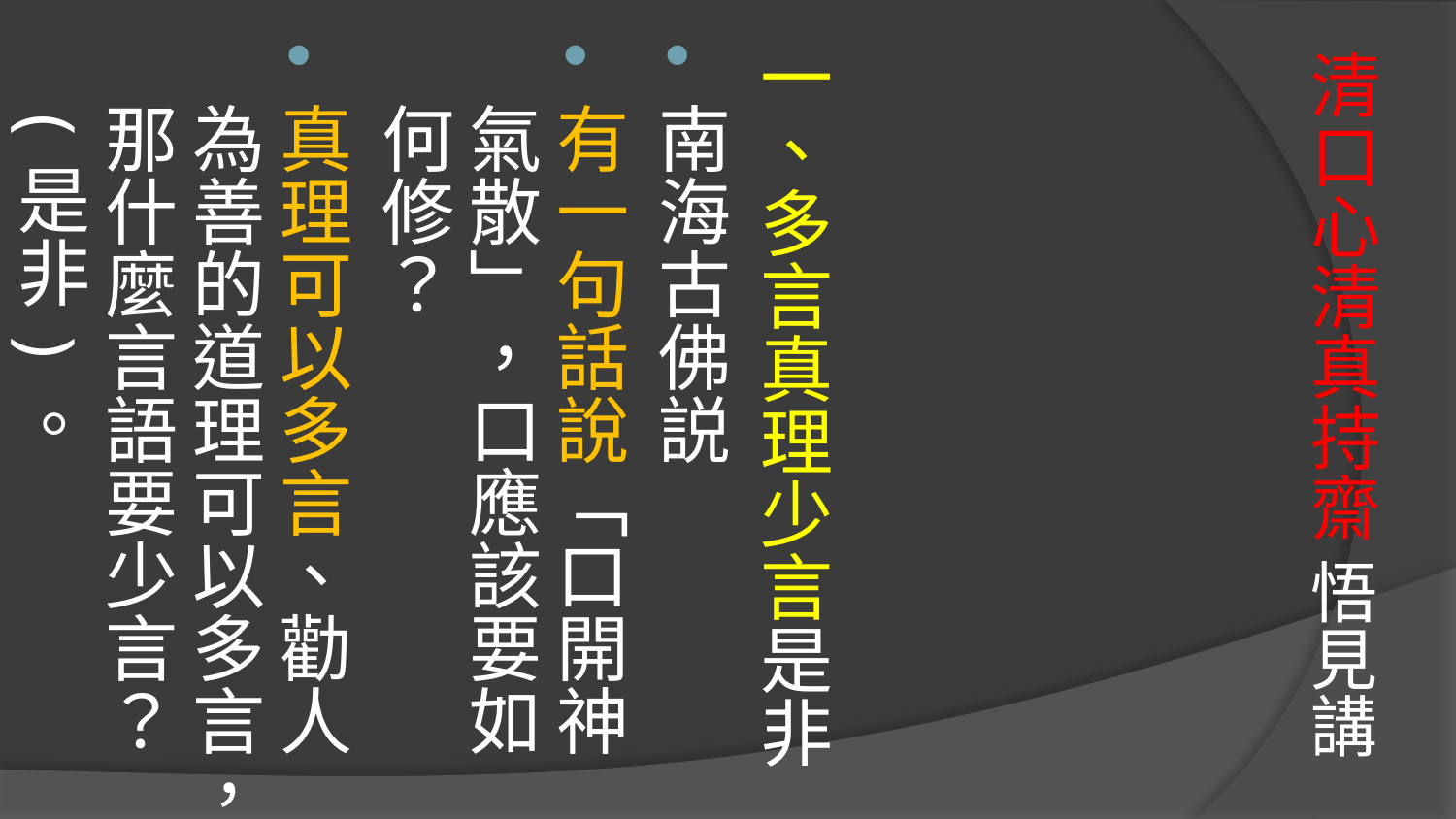

一、多言真理少言是非
南海古佛説
有一句話說「口開神氣散」，口應該要如何修？
真理可以多言、勸人為善的道理可以多言，那什麼言語要少言？ (是非)。
# 清口心清真持齋 悟見講